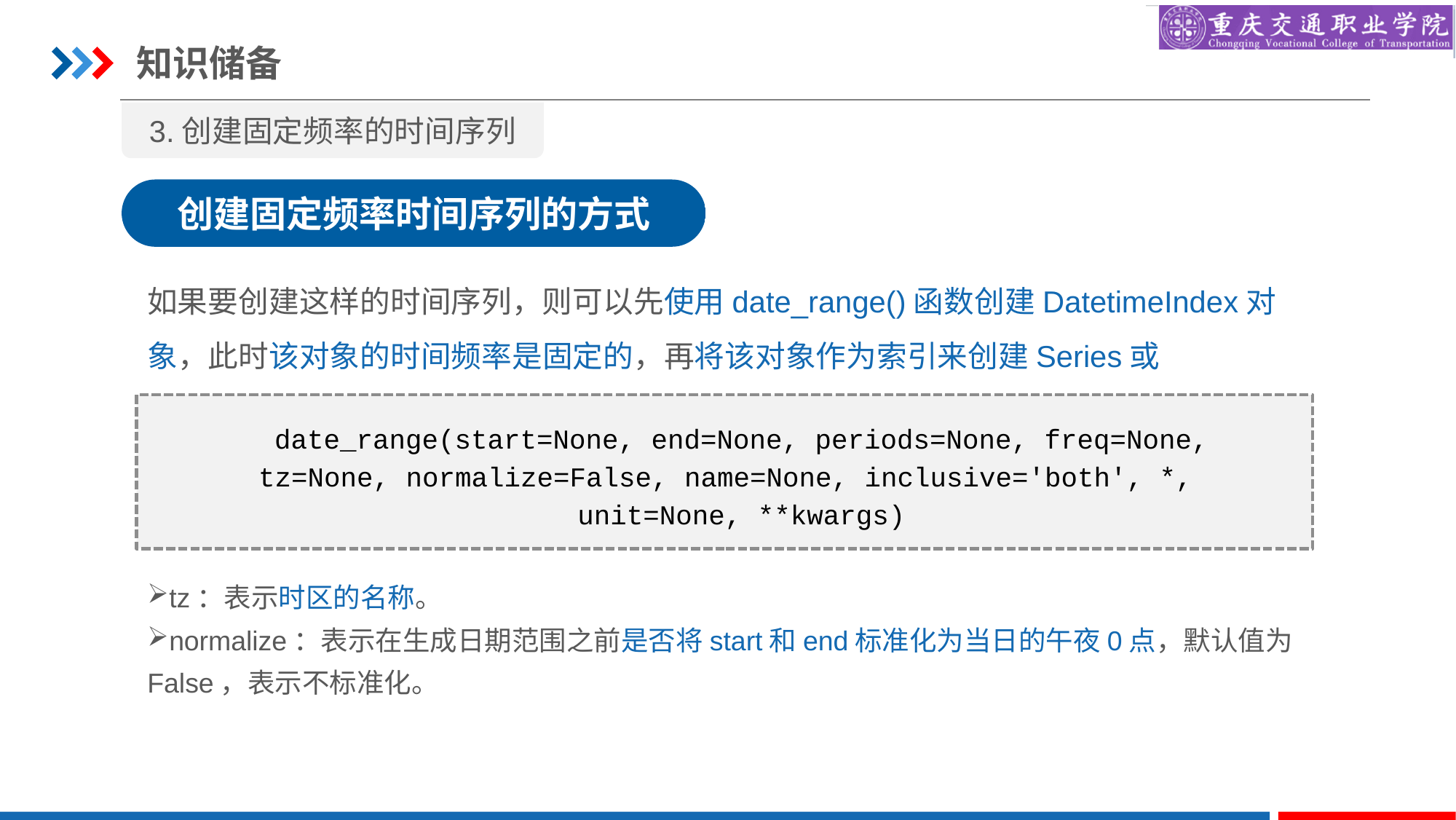

知识储备

3.创建固定频率的时间序列
创建固定频率时间序列的方式
如果要创建这样的时间序列，则可以先使用date_range()函数创建DatetimeIndex对象，此时该对象的时间频率是固定的，再将该对象作为索引来创建Series或DataFrame对象。

date_range(start=None, end=None, periods=None, freq=None, tz=None, normalize=False, name=None, inclusive='both', *,
unit=None, **kwargs)
tz：表示时区的名称。
normalize：表示在生成日期范围之前是否将start和end标准化为当日的午夜0点，默认值为False，表示不标准化。